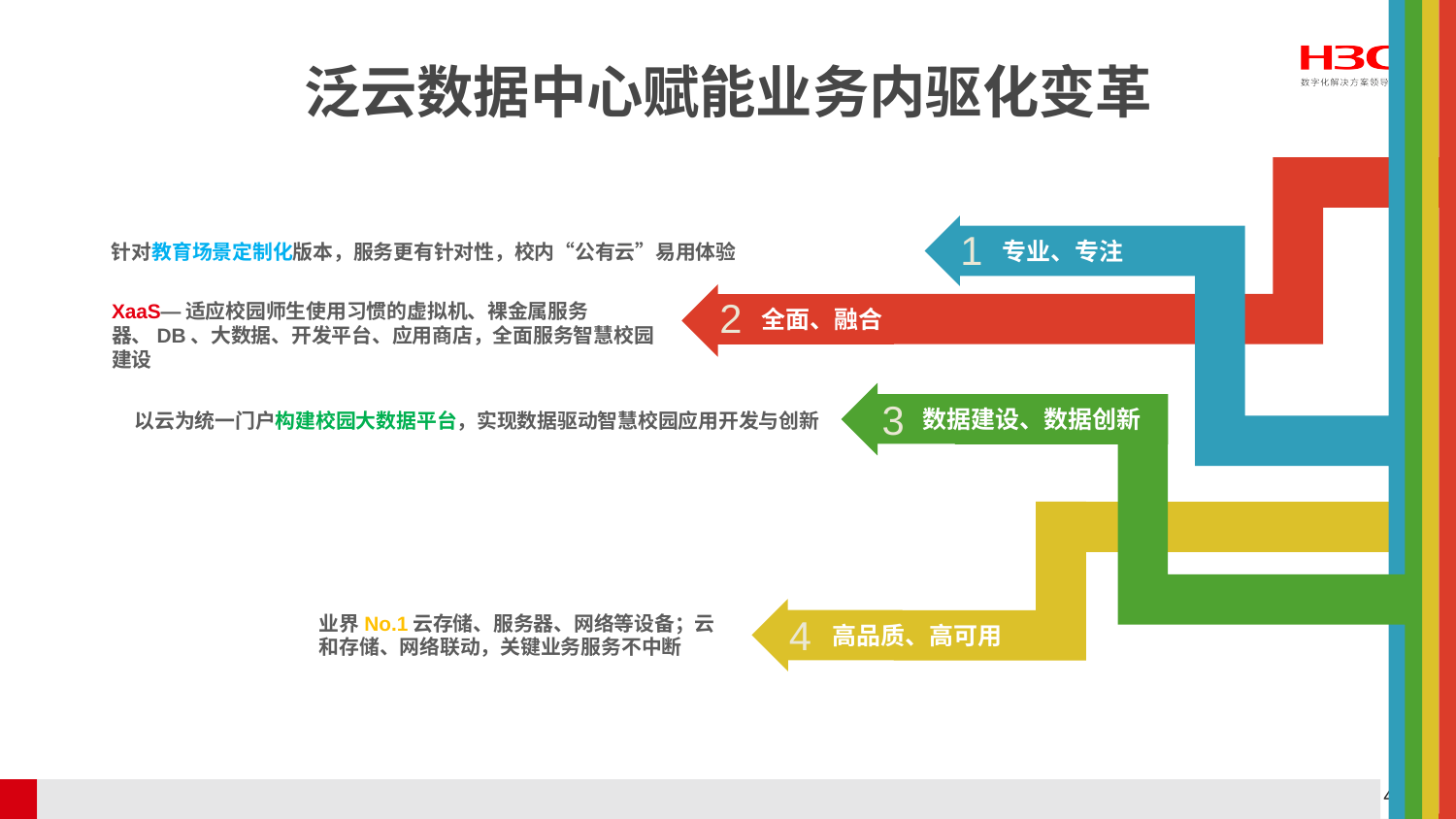

# 泛云数据中心赋能业务内驱化变革
1
专业、专注
针对教育场景定制化版本，服务更有针对性，校内“公有云”易用体验
XaaS—适应校园师生使用习惯的虚拟机、裸金属服务器、DB、大数据、开发平台、应用商店，全面服务智慧校园建设
2

全面、融合

3
数据建设、数据创新
YOUR TEXT
以云为统一门户构建校园大数据平台，实现数据驱动智慧校园应用开发与创新
业界No.1云存储、服务器、网络等设备；云和存储、网络联动，关键业务服务不中断

4
高品质、高可用